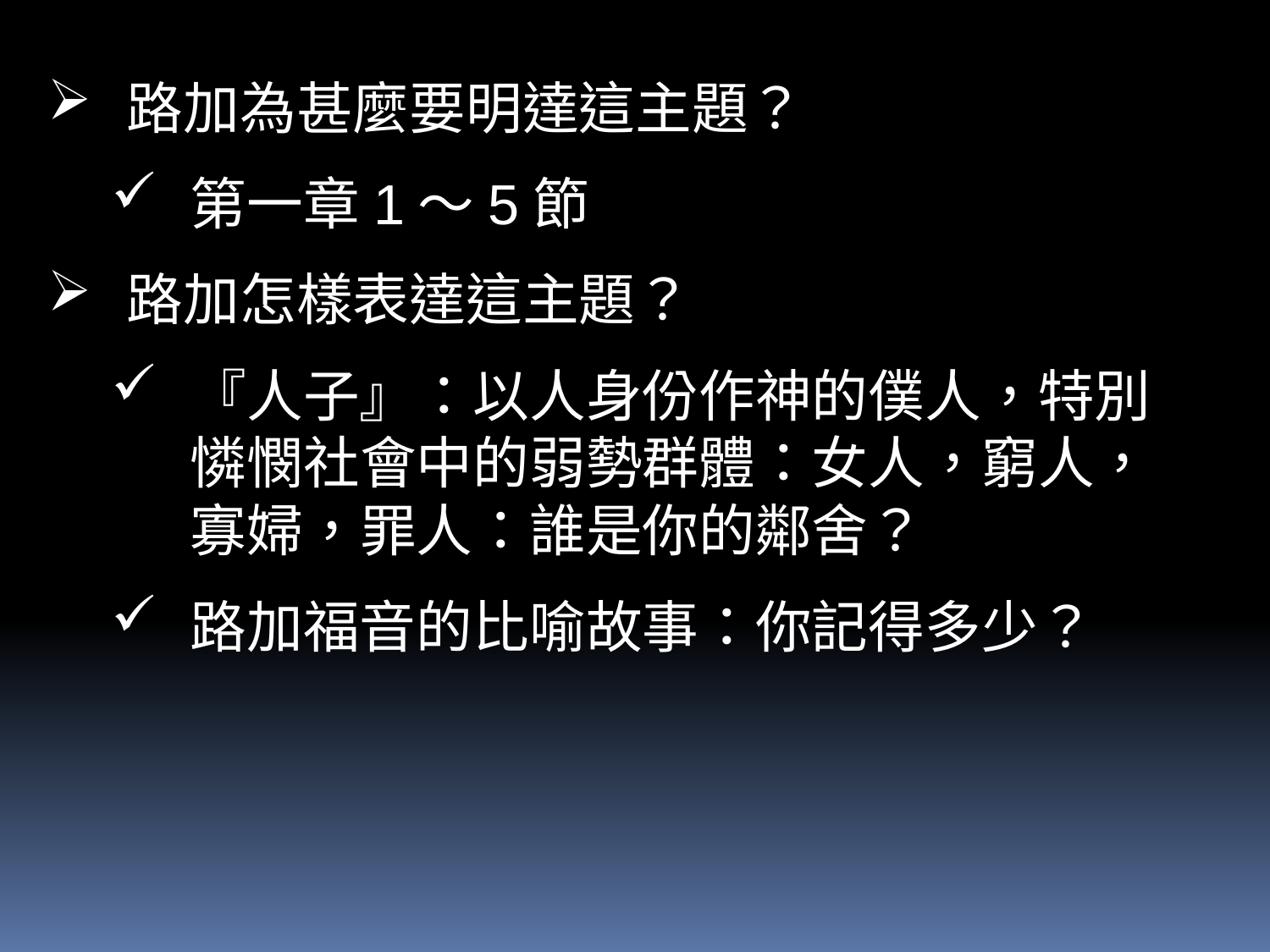

路加為甚麼要明達這主題？
第一章1～5節
路加怎樣表達這主題？
『人子』：以人身份作神的僕人，特別憐憫社會中的弱勢群體：女人，窮人，寡婦，罪人：誰是你的鄰舍？
路加福音的比喻故事：你記得多少？